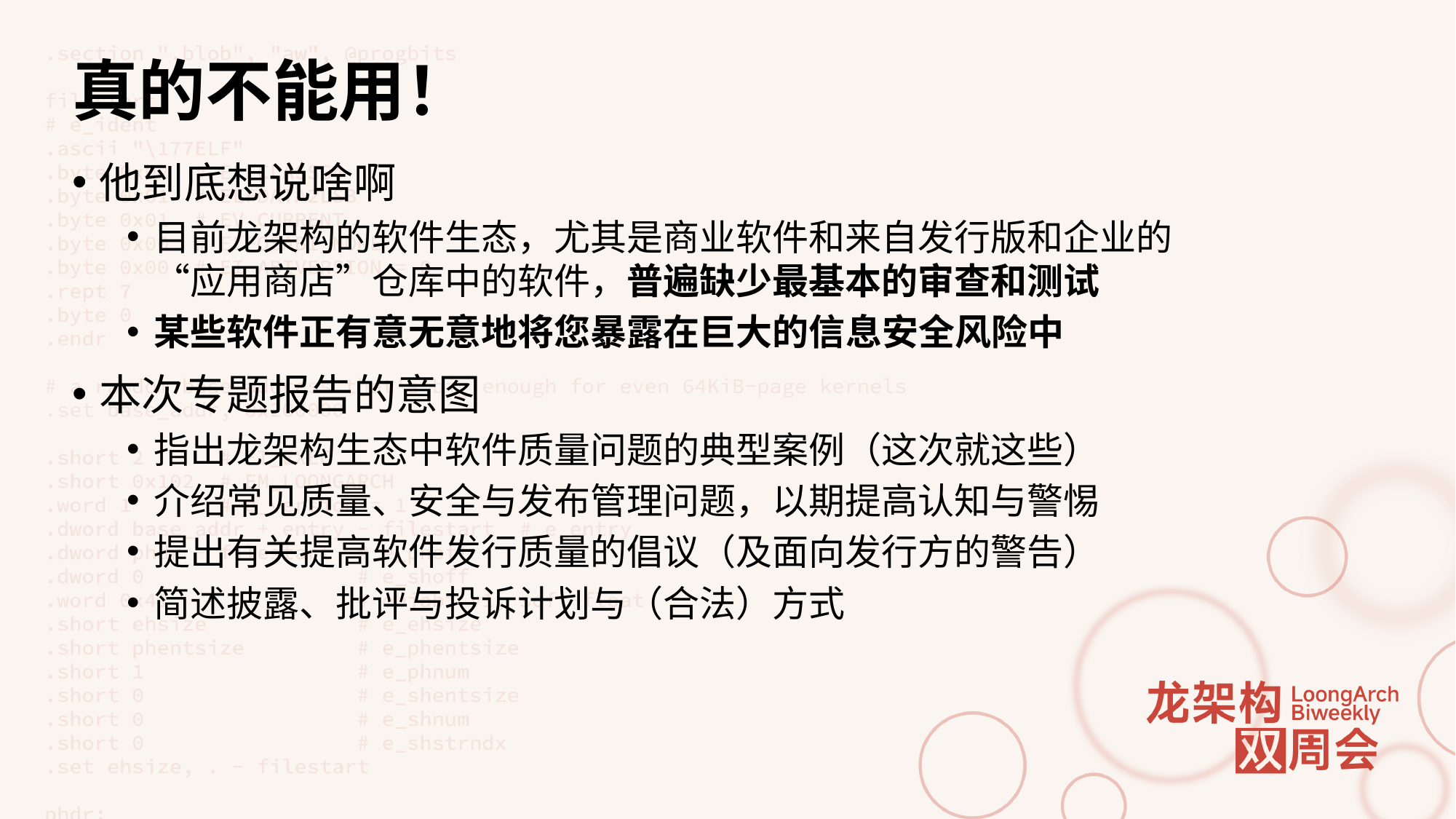

# 真的不能用！
他到底想说啥啊
目前龙架构的软件生态，尤其是商业软件和来自发行版和企业的“应用商店”仓库中的软件，普遍缺少最基本的审查和测试
某些软件正有意无意地将您暴露在巨大的信息安全风险中
本次专题报告的意图
指出龙架构生态中软件质量问题的典型案例（这次就这些）
介绍常见质量、安全与发布管理问题，以期提高认知与警惕
提出有关提高软件发行质量的倡议（及面向发行方的警告）
简述披露、批评与投诉计划与（合法）方式